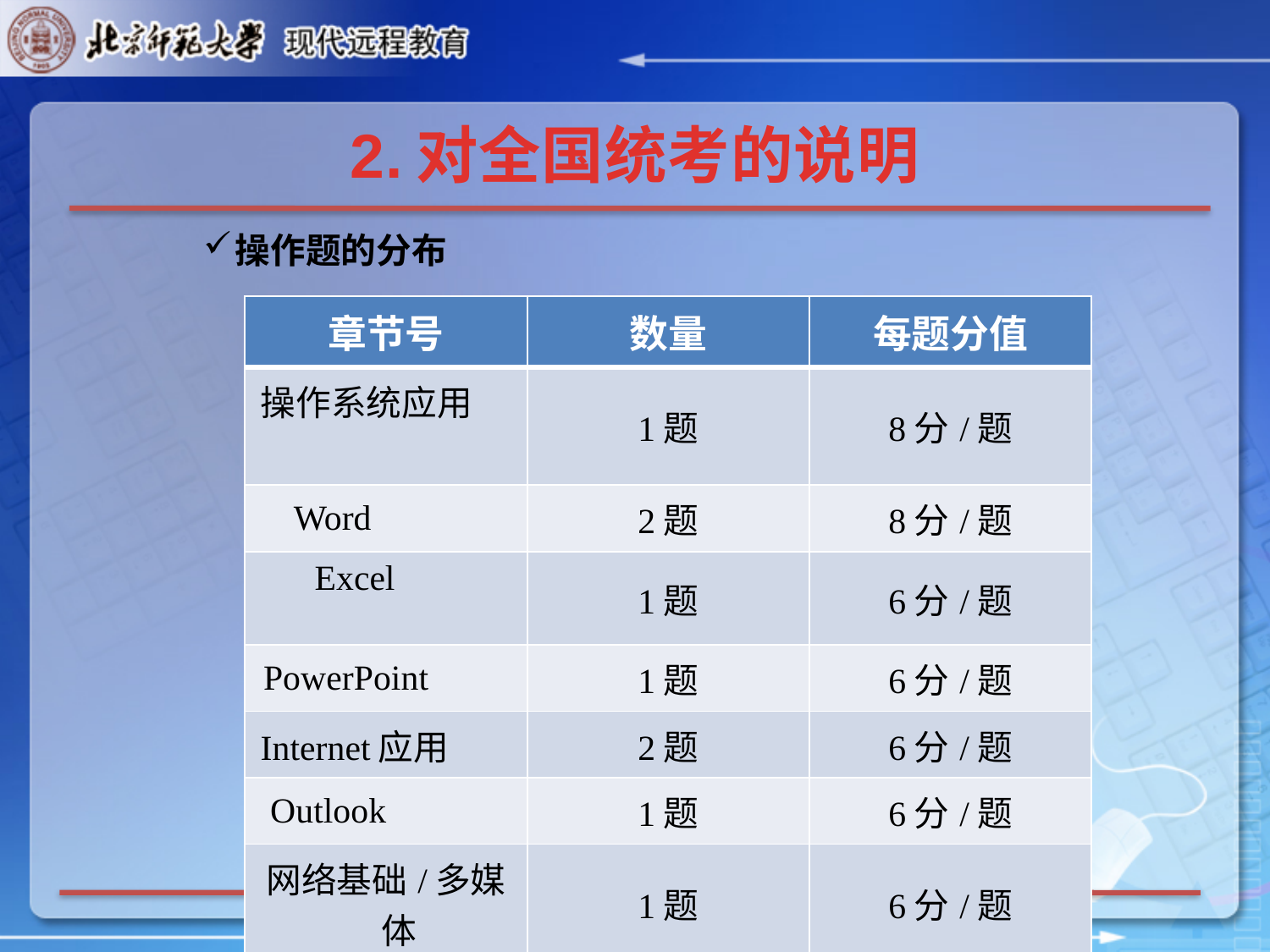

# 2.对全国统考的说明
操作题的分布
| 章节号 | 数量 | 每题分值 |
| --- | --- | --- |
| 操作系统应用 | 1题 | 8分/题 |
| Word | 2题 | 8分/题 |
| Excel | 1题 | 6分/题 |
| PowerPoint | 1题 | 6分/题 |
| Internet应用 | 2题 | 6分/题 |
| Outlook | 1题 | 6分/题 |
| 网络基础/多媒体 | 1题 | 6分/题 |